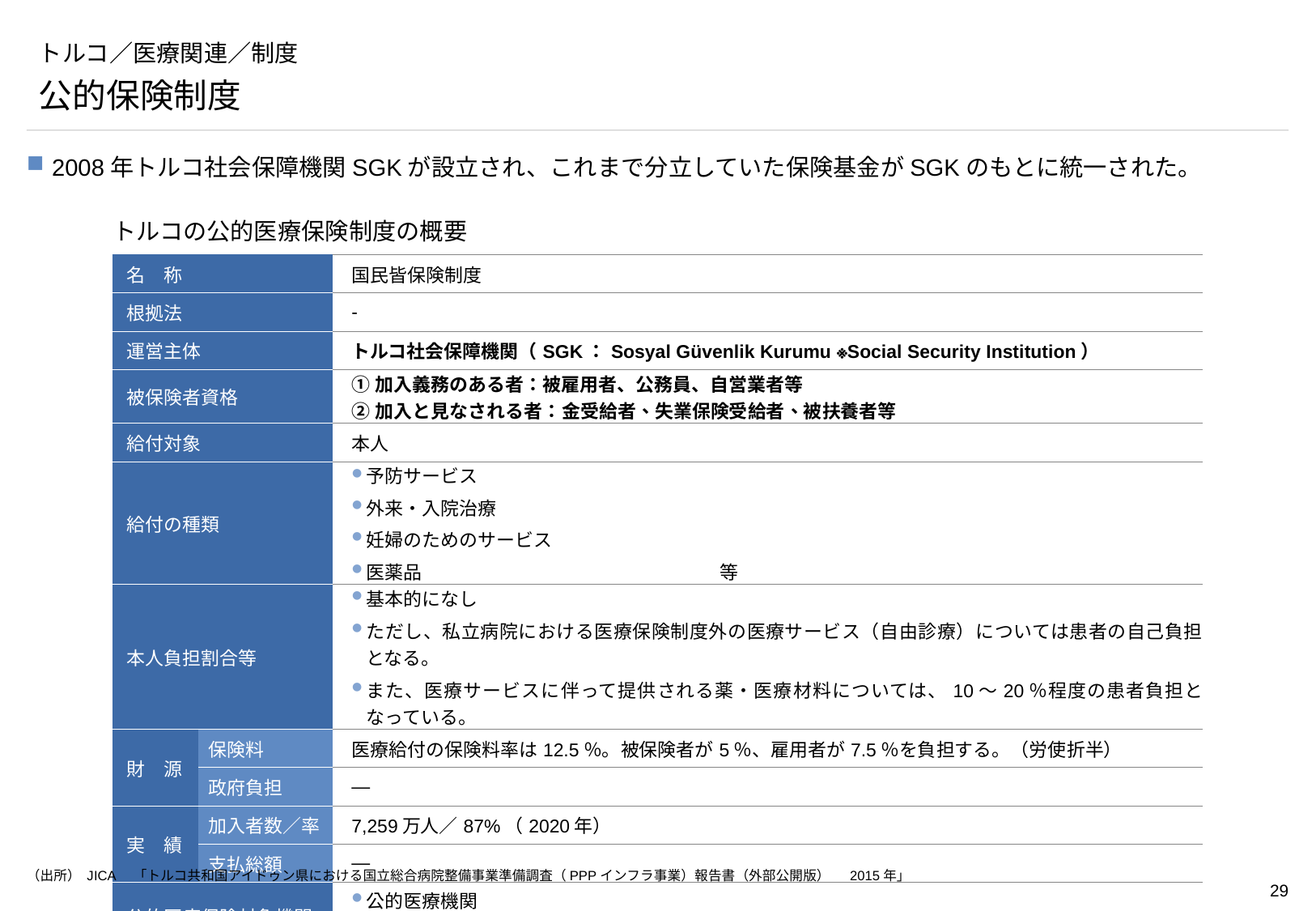

# トルコ／医療関連／制度
公的保険制度
2008年トルコ社会保障機関SGKが設立され、これまで分立していた保険基金がSGKのもとに統一された。
トルコの公的医療保険制度の概要
| 名　称 |  | 国民皆保険制度 |
| --- | --- | --- |
| 根拠法 |  | - |
| 運営主体 |  | トルコ社会保障機関（SGK：Sosyal Güvenlik Kurumu ※Social Security Institution） |
| 被保険者資格 |  | ①加入義務のある者：被雇用者、公務員、自営業者等　 ②加入と見なされる者：金受給者、失業保険受給者、被扶養者等 |
| 給付対象 |  | 本人 |
| 給付の種類 |  | 予防サービス 外来・入院治療 妊婦のためのサービス 医薬品　　　　　　　　　　　　　　　　等 |
| 本人負担割合等 |  | 基本的になし ただし、私立病院における医療保険制度外の医療サービス（自由診療）については患者の自己負担となる。 また、医療サービスに伴って提供される薬・医療材料については、10～20％程度の患者負担となっている。 |
| 財　源 | 保険料 | 医療給付の保険料率は12.5％。被保険者が5％、雇用者が7.5％を負担する。（労使折半） |
|  | 政府負担 | ― |
| 実　績 | 加入者数／率 | 7,259万人／87%（2020年） |
|  | 支払総額 | ― |
| 公的医療保険対象機関 |  | 公的医療機関 民間医療機関 |
（出所） JICA　「トルコ共和国アイドゥン県における国立総合病院整備事業準備調査（PPPインフラ事業）報告書（外部公開版） 　2015年」